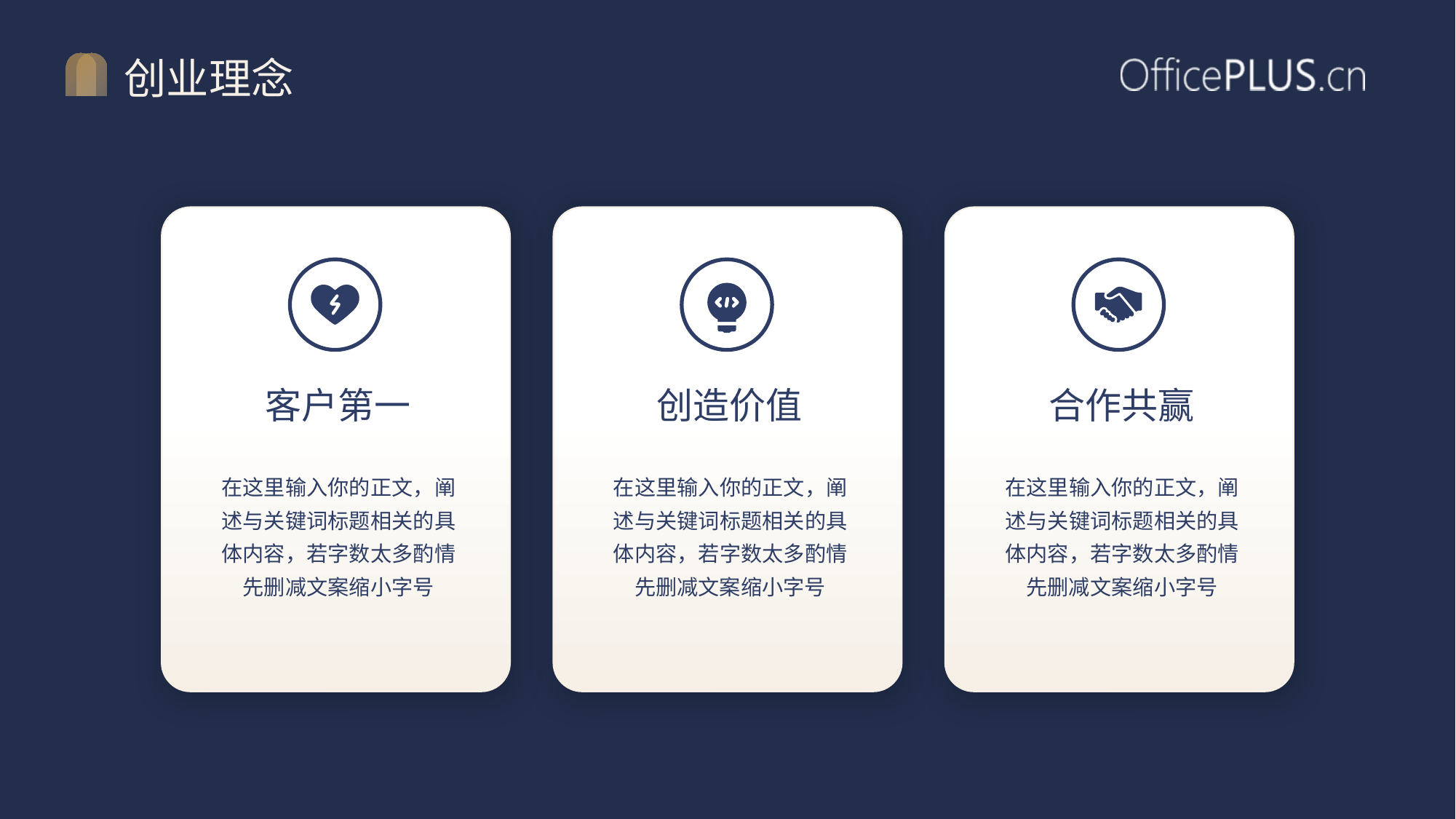

# 创业理念

客户第一
创造价值
合作共赢
在这里输入你的正文，阐述与关键词标题相关的具体内容，若字数太多酌情先删减文案缩小字号
在这里输入你的正文，阐述与关键词标题相关的具体内容，若字数太多酌情先删减文案缩小字号
在这里输入你的正文，阐述与关键词标题相关的具体内容，若字数太多酌情先删减文案缩小字号